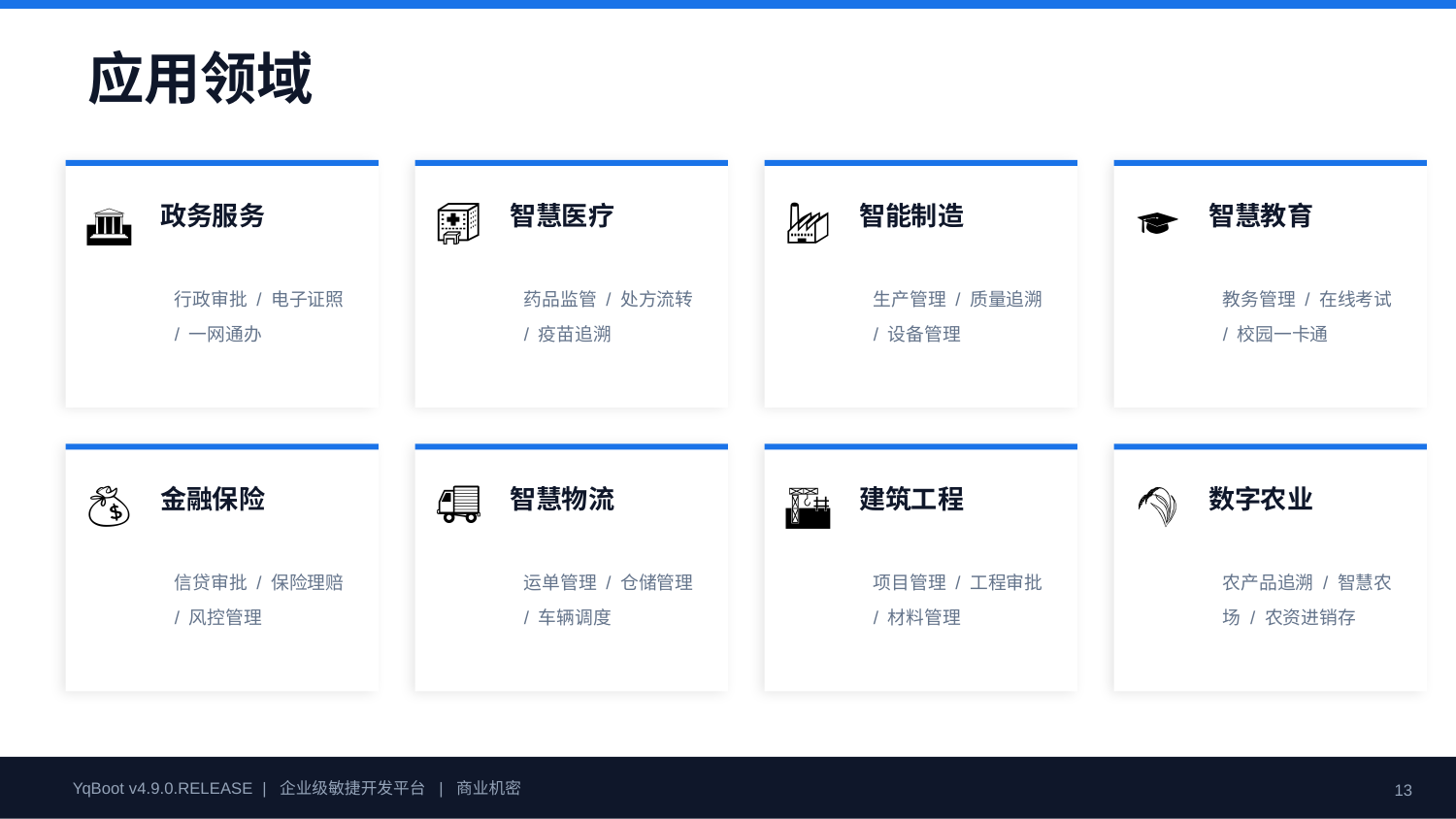

应用领域

🏛
🏥
🏭
🎓
政务服务
智慧医疗
智能制造
智慧教育
行政审批 / 电子证照 / 一网通办
药品监管 / 处方流转 / 疫苗追溯
生产管理 / 质量追溯 / 设备管理
教务管理 / 在线考试 / 校园一卡通

💰
🚚
🏗
🌾
金融保险
智慧物流
建筑工程
数字农业
信贷审批 / 保险理赔 / 风控管理
运单管理 / 仓储管理 / 车辆调度
项目管理 / 工程审批 / 材料管理
农产品追溯 / 智慧农场 / 农资进销存

YqBoot v4.9.0.RELEASE  |  企业级敏捷开发平台  |  商业机密
13